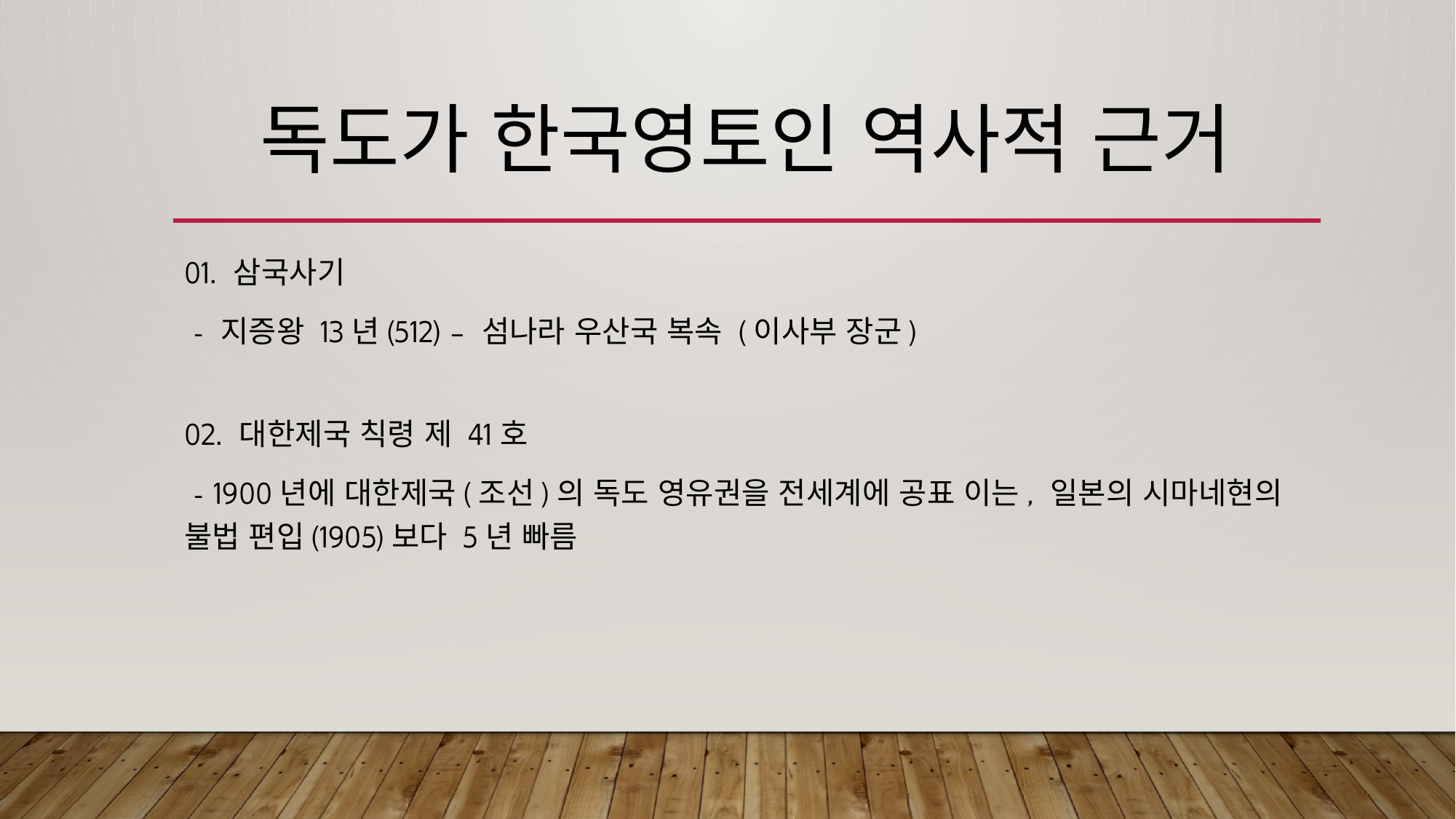

# 독도가 한국영토인 역사적 근거
01. 삼국사기
 - 지증왕 13년(512) – 섬나라 우산국 복속 (이사부 장군)
02. 대한제국 칙령 제 41호
 - 1900년에 대한제국(조선)의 독도 영유권을 전세계에 공표 이는, 일본의 시마네현의 불법 편입(1905)보다 5년 빠름